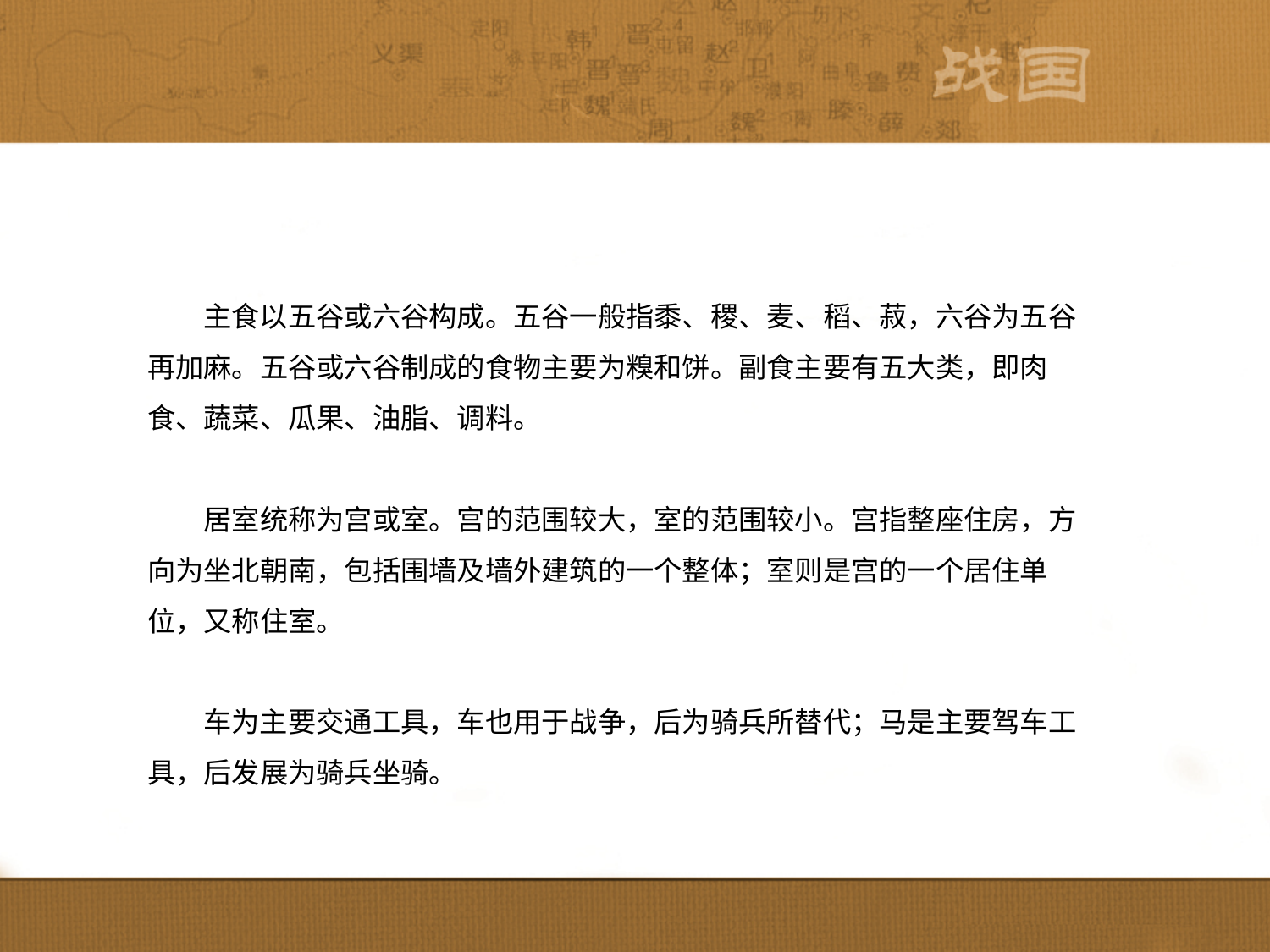

主食以五谷或六谷构成。五谷一般指黍、稷、麦、稻、菽，六谷为五谷再加麻。五谷或六谷制成的食物主要为糗和饼。副食主要有五大类，即肉食、蔬菜、瓜果、油脂、调料。

　　居室统称为宫或室。宫的范围较大，室的范围较小。宫指整座住房，方向为坐北朝南，包括围墙及墙外建筑的一个整体；室则是宫的一个居住单位，又称住室。

　　车为主要交通工具，车也用于战争，后为骑兵所替代；马是主要驾车工具，后发展为骑兵坐骑。